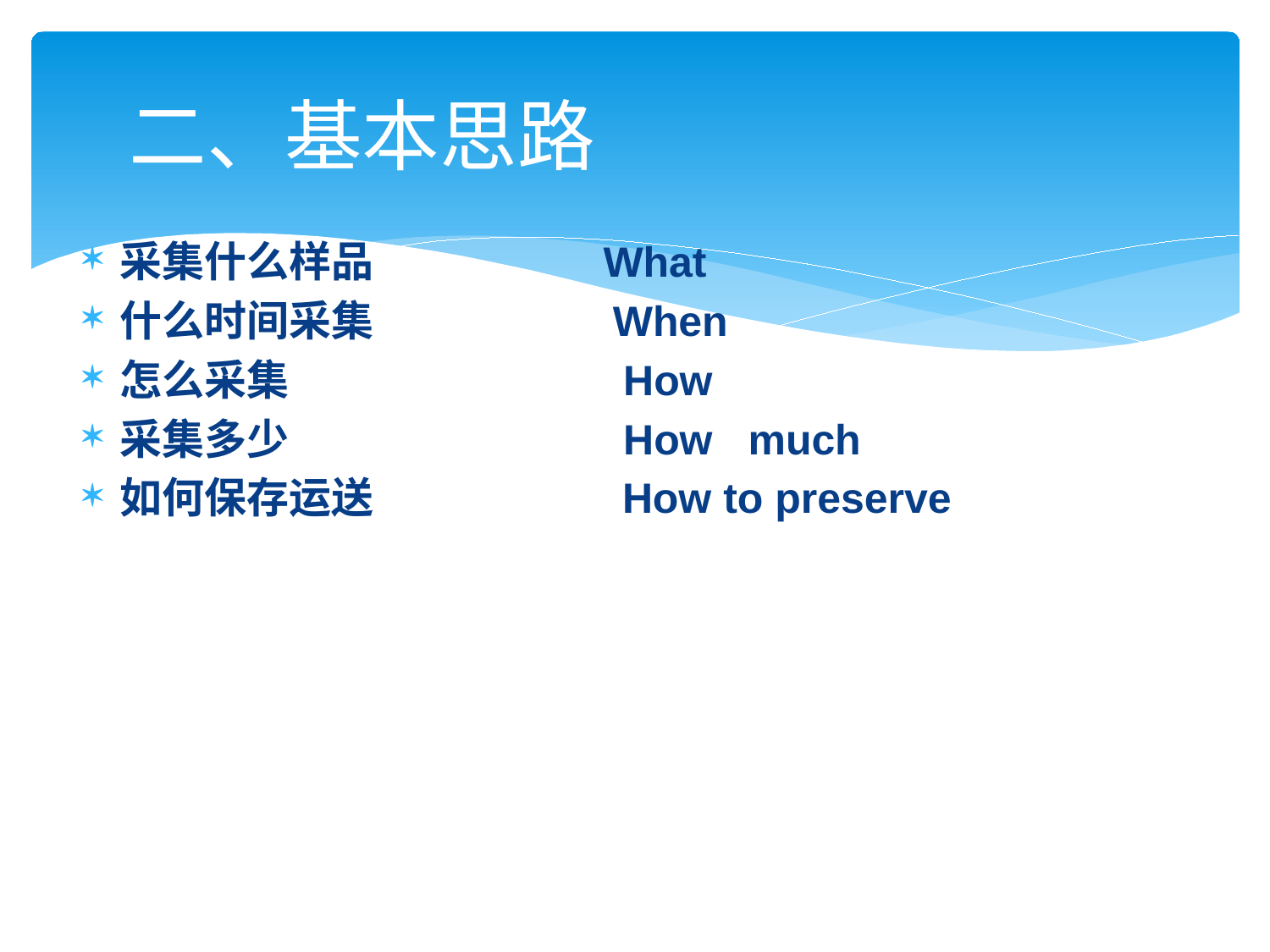

# 二、基本思路
采集什么样品                       What
什么时间采集                        When
怎么采集                                  How
采集多少                                  How   much
如何保存运送                         How to preserve